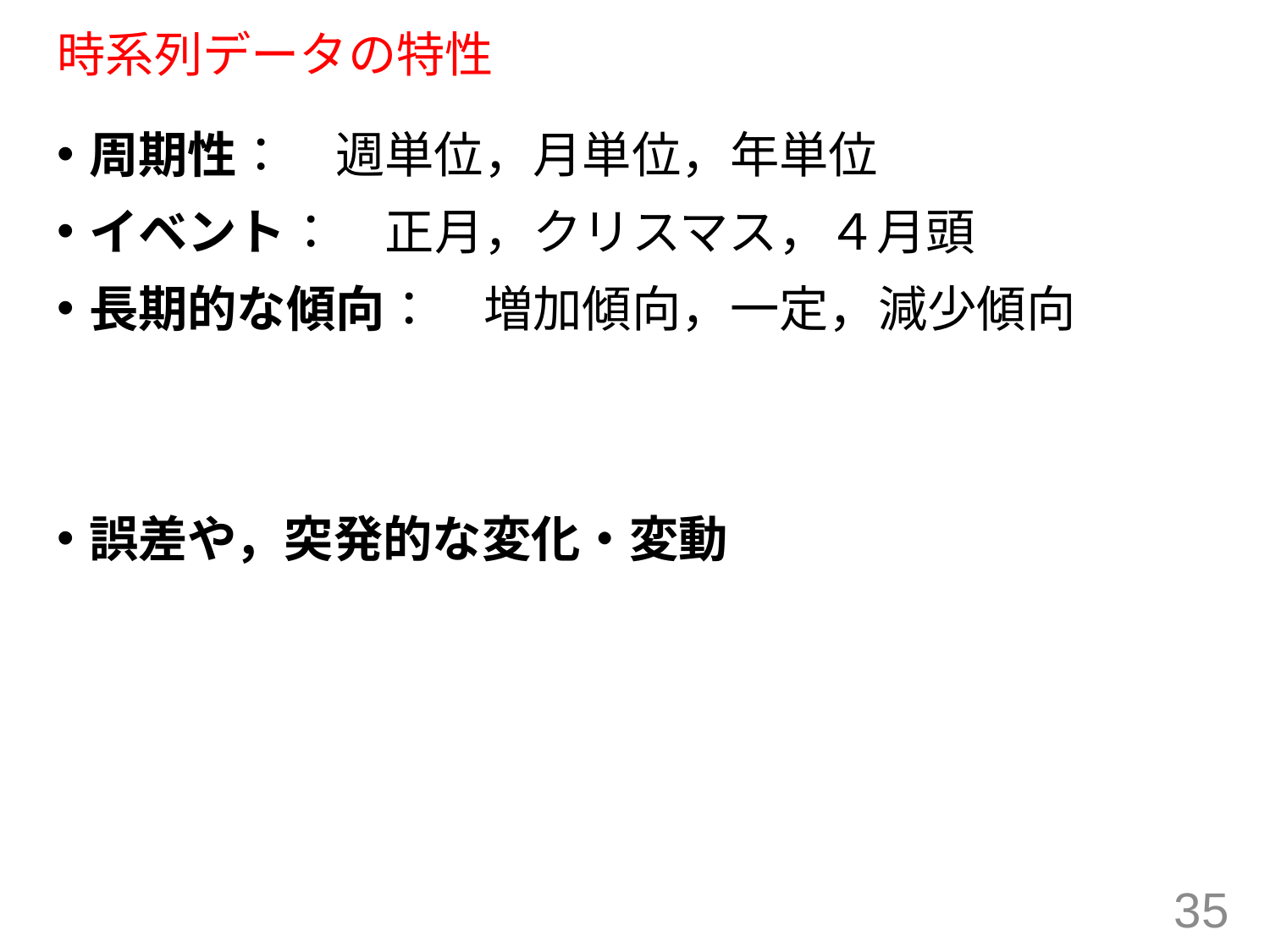

# 時系列データの特性
周期性：　週単位，月単位，年単位
イベント：　正月，クリスマス，４月頭
長期的な傾向：　増加傾向，一定，減少傾向

誤差や，突発的な変化・変動
35